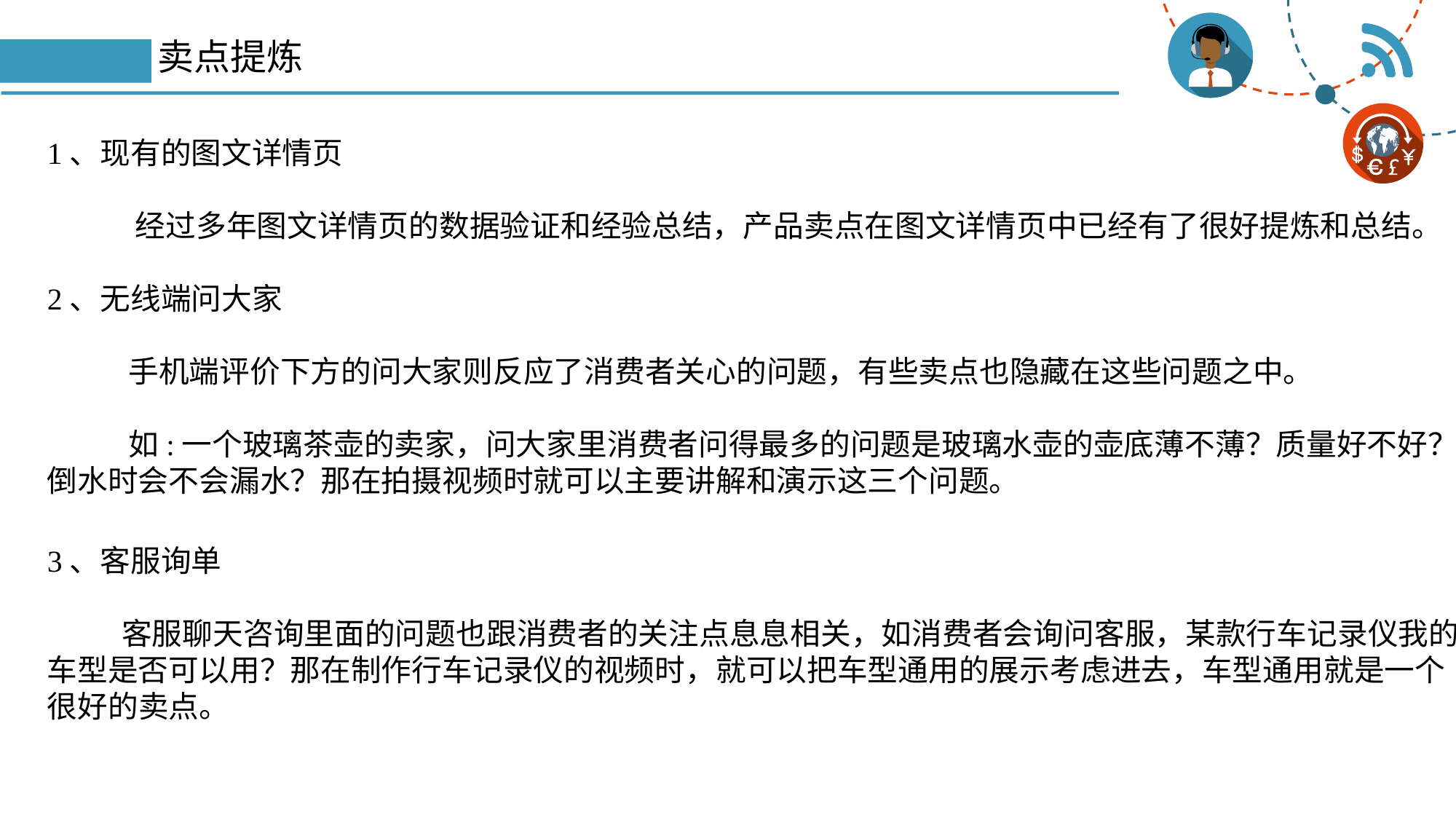

# 卖点提炼

1、现有的图文详情页

            经过多年图文详情页的数据验证和经验总结，产品卖点在图文详情页中已经有了很好提炼和总结。

2、无线端问大家

           手机端评价下方的问大家则反应了消费者关心的问题，有些卖点也隐藏在这些问题之中。

           如:一个玻璃茶壶的卖家，问大家里消费者问得最多的问题是玻璃水壶的壶底薄不薄？质量好不好？倒水时会不会漏水？那在拍摄视频时就可以主要讲解和演示这三个问题。

3、客服询单

          客服聊天咨询里面的问题也跟消费者的关注点息息相关，如消费者会询问客服，某款行车记录仪我的车型是否可以用？那在制作行车记录仪的视频时，就可以把车型通用的展示考虑进去，车型通用就是一个很好的卖点。